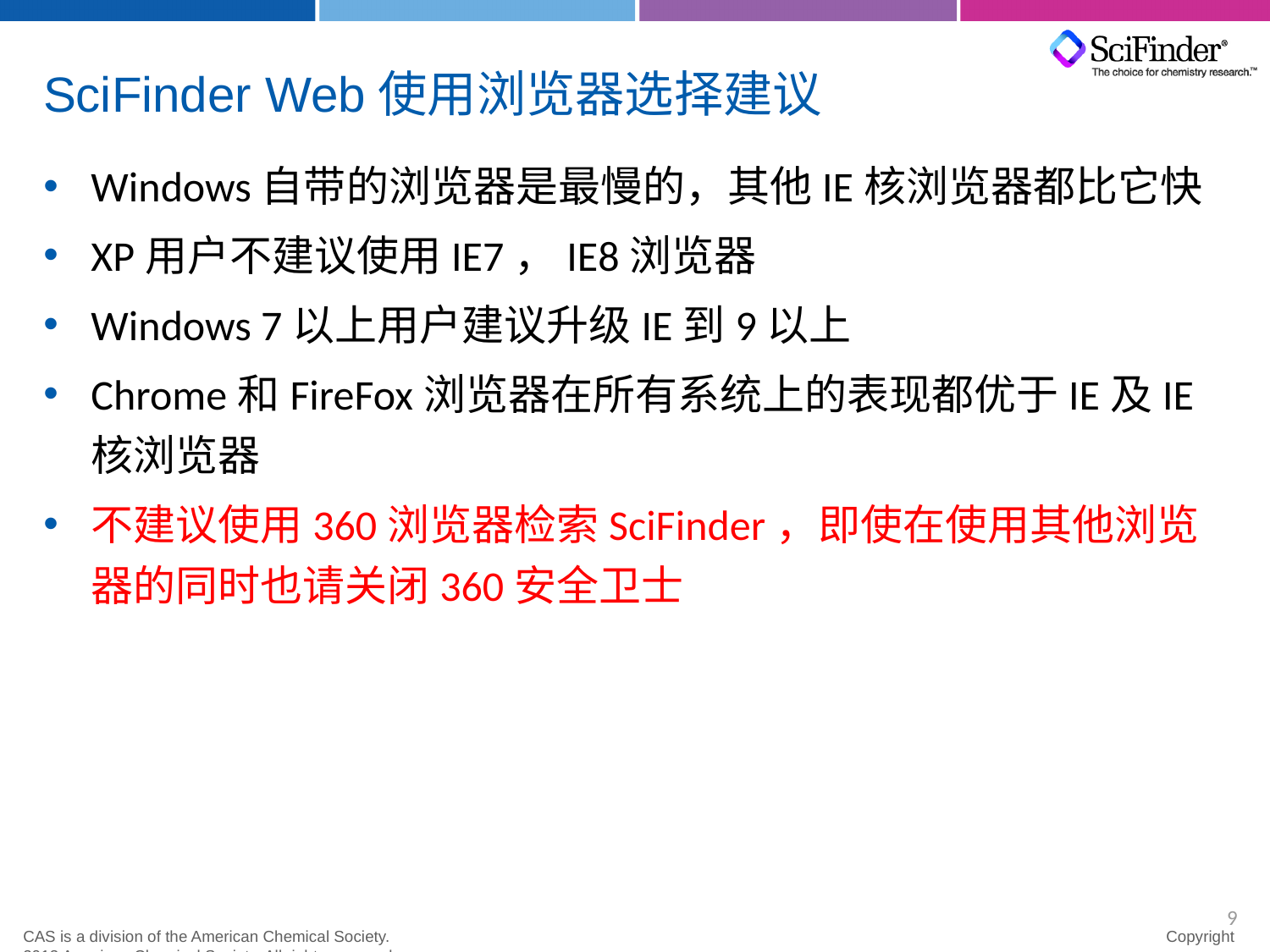

# SciFinder Web使用浏览器选择建议
Windows自带的浏览器是最慢的，其他IE核浏览器都比它快
XP用户不建议使用IE7，IE8浏览器
Windows 7以上用户建议升级IE到9以上
Chrome和FireFox浏览器在所有系统上的表现都优于IE及IE核浏览器
不建议使用360浏览器检索SciFinder，即使在使用其他浏览器的同时也请关闭360安全卫士

9